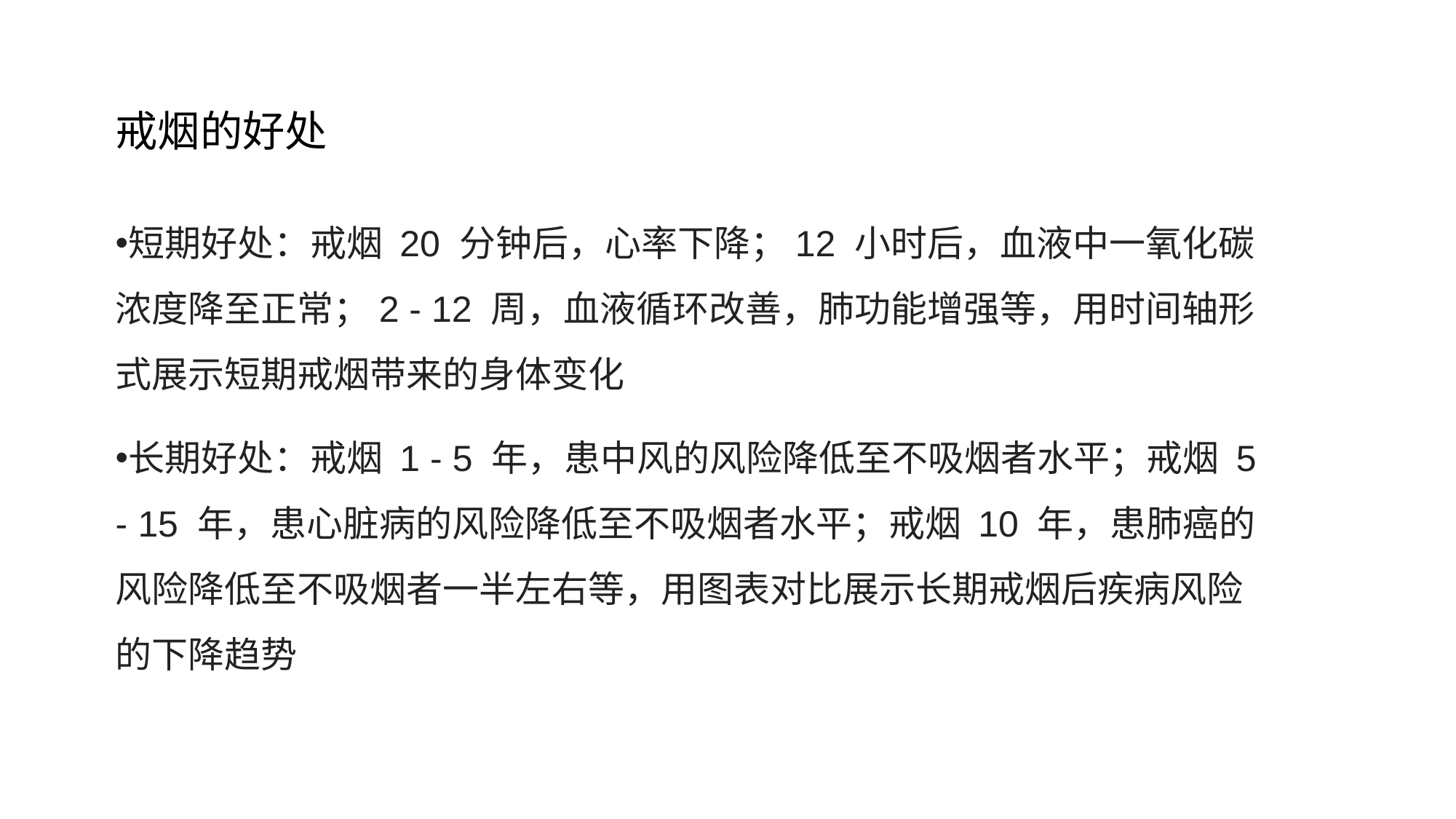

戒烟的好处
短期好处：戒烟 20 分钟后，心率下降；12 小时后，血液中一氧化碳浓度降至正常；2 - 12 周，血液循环改善，肺功能增强等，用时间轴形式展示短期戒烟带来的身体变化
长期好处：戒烟 1 - 5 年，患中风的风险降低至不吸烟者水平；戒烟 5 - 15 年，患心脏病的风险降低至不吸烟者水平；戒烟 10 年，患肺癌的风险降低至不吸烟者一半左右等，用图表对比展示长期戒烟后疾病风险的下降趋势